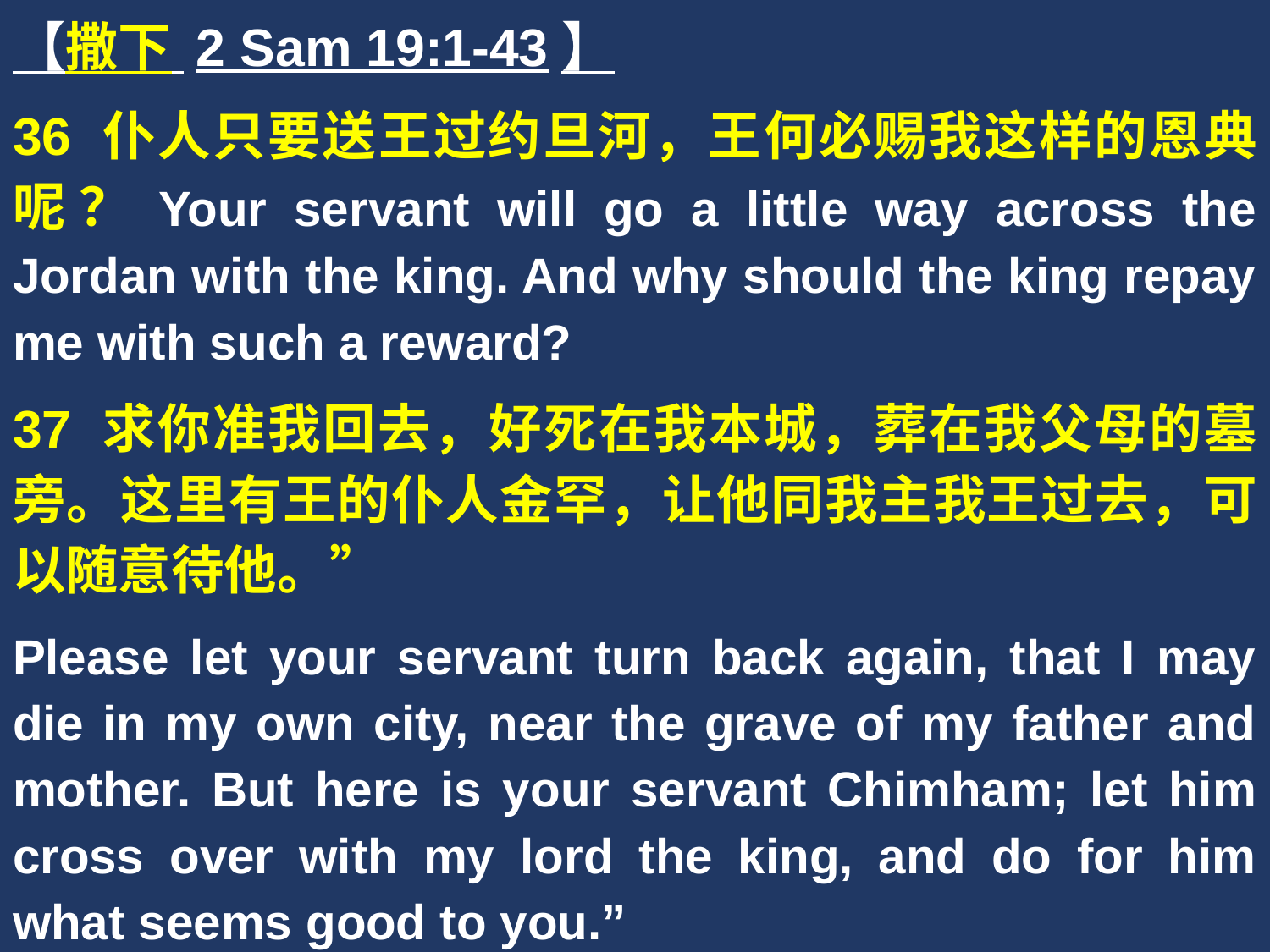

【撒下 2 Sam 19:1-43】
36 仆人只要送王过约旦河，王何必赐我这样的恩典呢？Your servant will go a little way across the Jordan with the king. And why should the king repay me with such a reward?
37 求你准我回去，好死在我本城，葬在我父母的墓旁。这里有王的仆人金罕，让他同我主我王过去，可以随意待他。”
Please let your servant turn back again, that I may die in my own city, near the grave of my father and mother. But here is your servant Chimham; let him cross over with my lord the king, and do for him what seems good to you.”